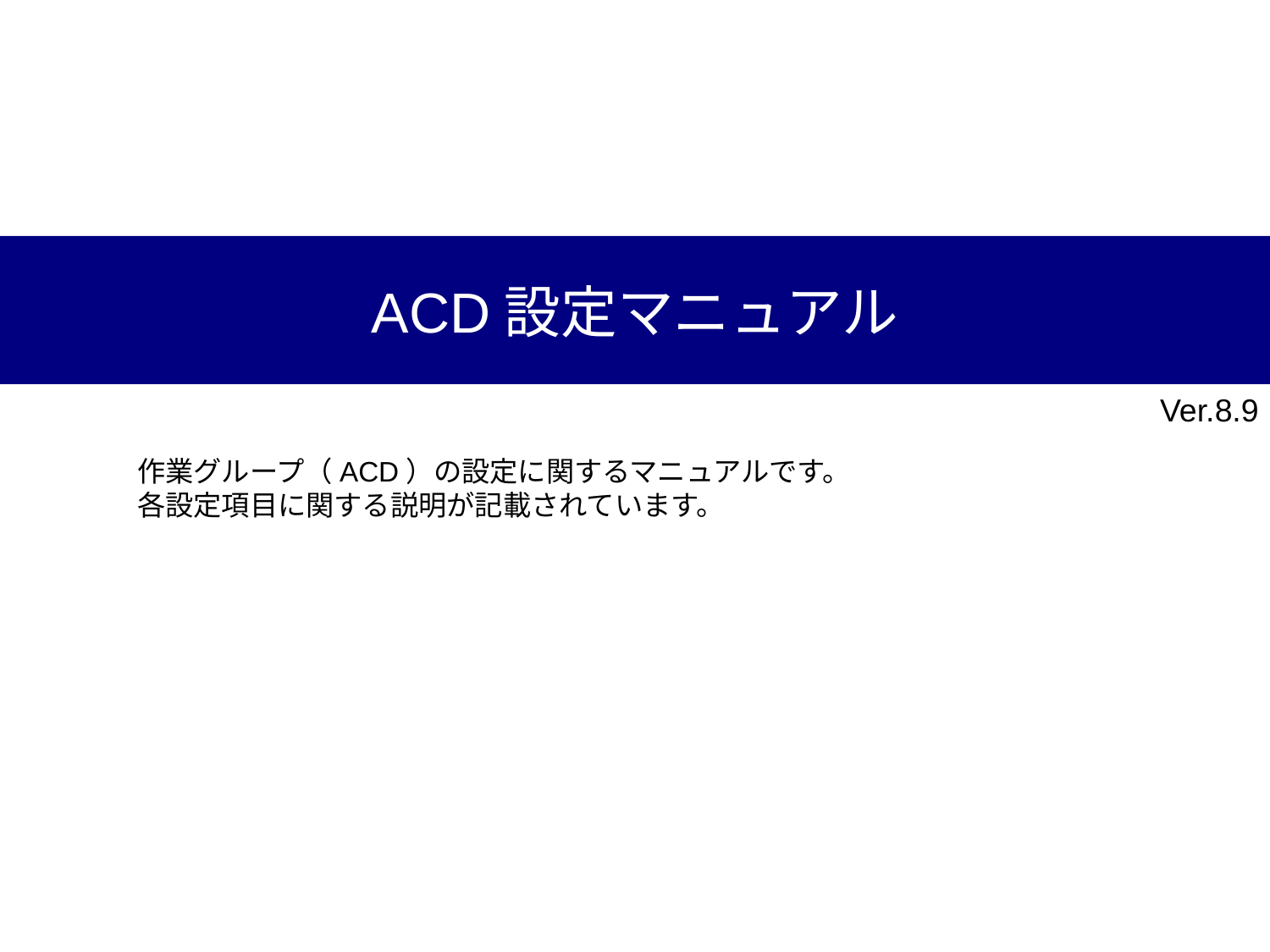

ACD設定マニュアル
Ver.8.9
作業グループ（ACD）の設定に関するマニュアルです。
各設定項目に関する説明が記載されています。